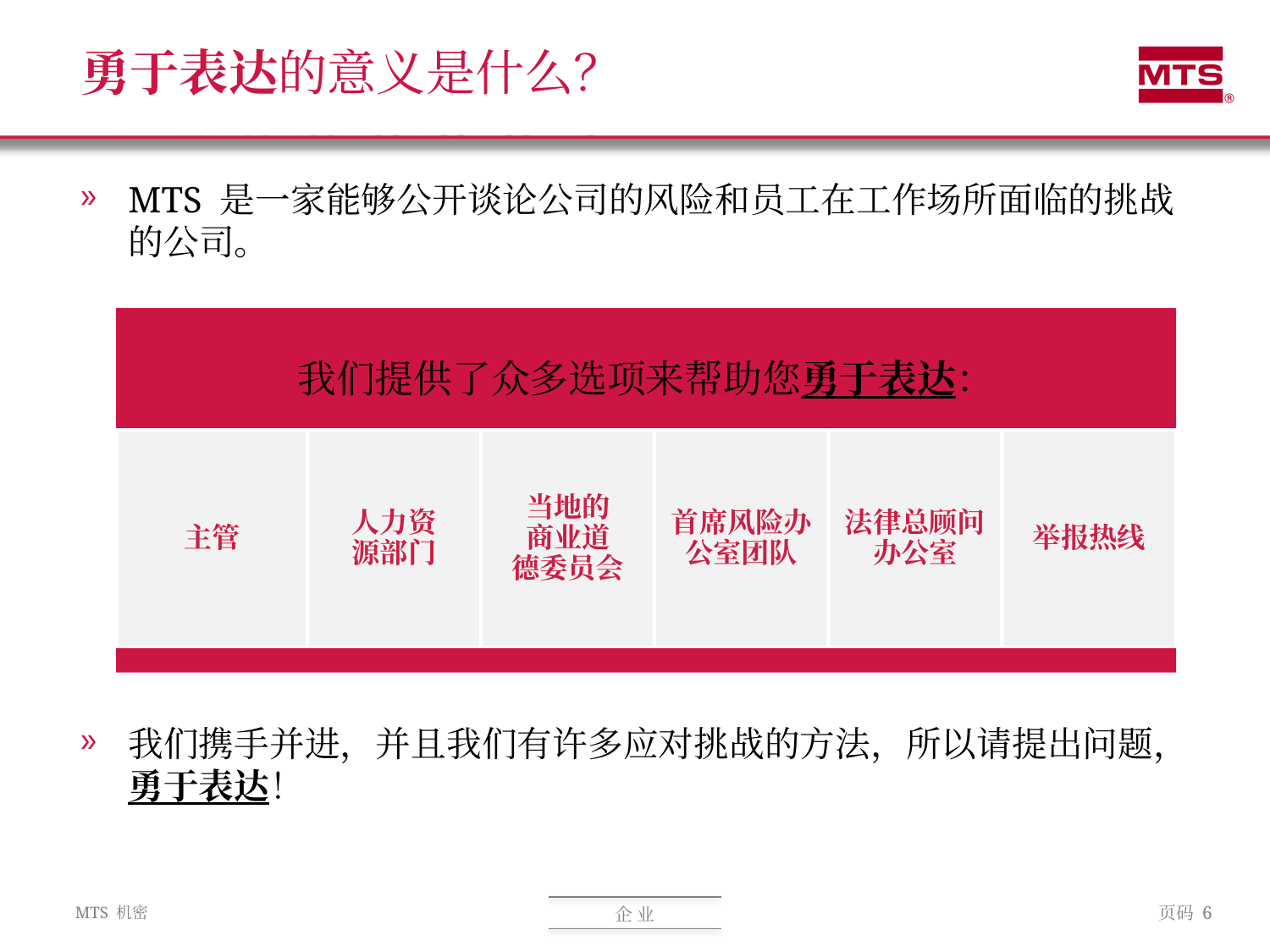

# 勇于表达的意义是什么？
MTS 是一家能够公开谈论公司的风险和员工在工作场所面临的挑战的公司。
我们提供了众多选项来帮助您勇于表达：
主管
人力资
源部门
当地的
商业道
德委员会
首席风险办公室团队
法律总顾问办公室
举报热线
我们携手并进，并且我们有许多应对挑战的方法，所以请提出问题，勇于表达！